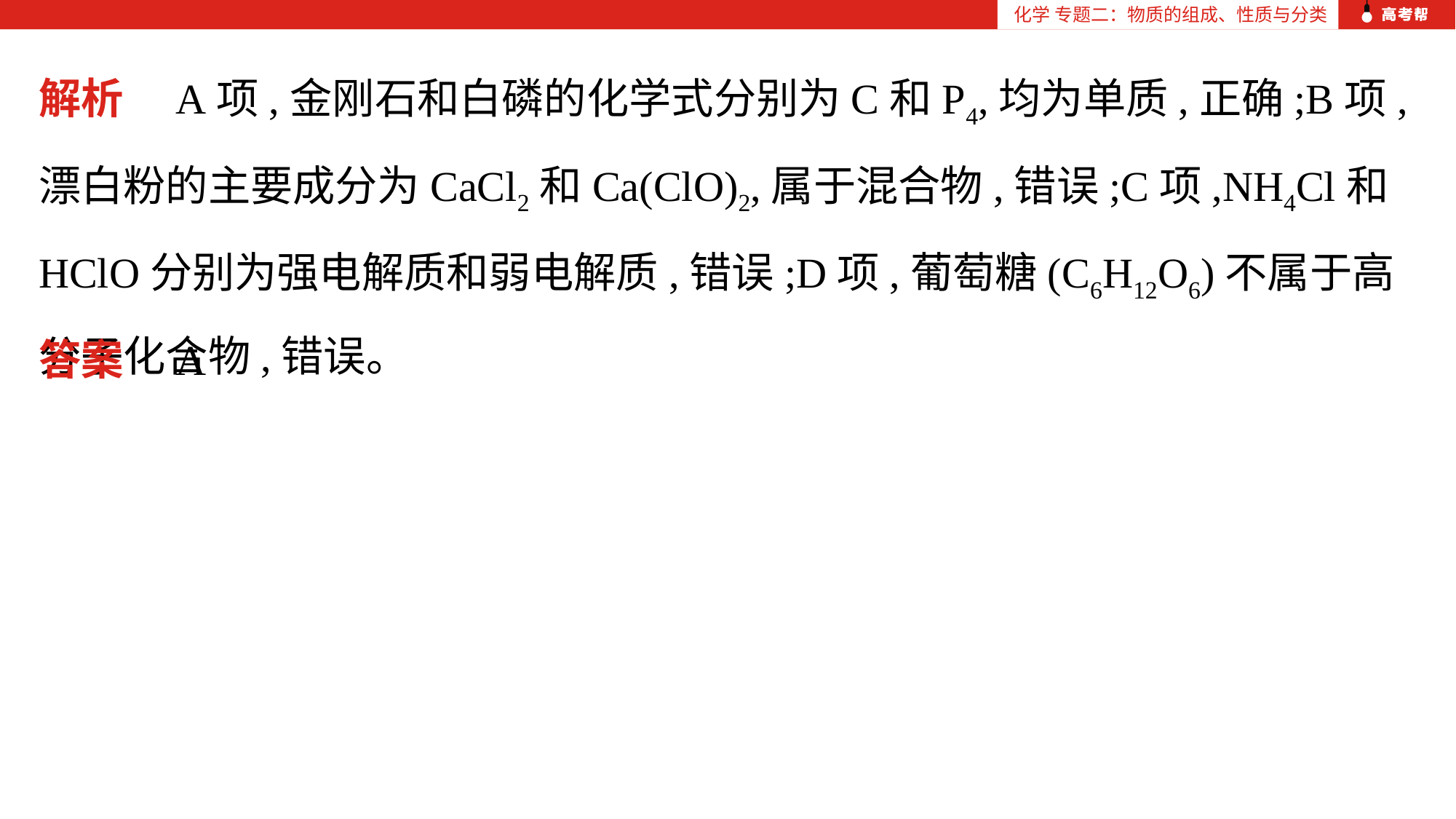

化学 专题二：物质的组成、性质与分类

解析　A项,金刚石和白磷的化学式分别为C和P4,均为单质,正确;B项,漂白粉的主要成分为CaCl2和Ca(ClO)2,属于混合物,错误;C项,NH4Cl和HClO分别为强电解质和弱电解质,错误;D项,葡萄糖(C6H12O6)不属于高分子化合物,错误。
答案　A